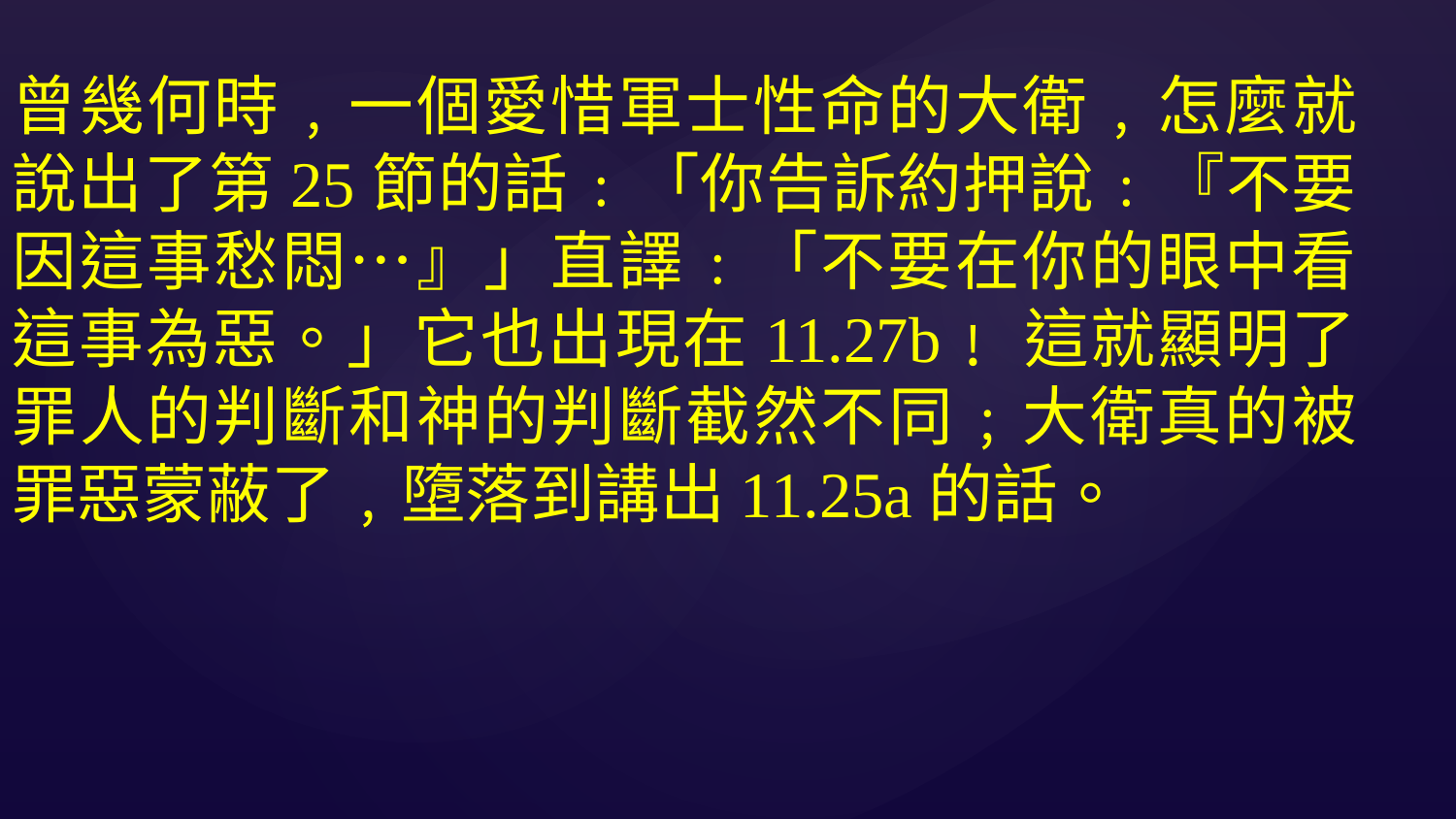

曾幾何時﹐一個愛惜軍士性命的大衛﹐怎麼就說出了第25節的話﹕「你告訴約押說﹕『不要因這事愁悶…』」直譯﹕「不要在你的眼中看這事為惡。」它也出現在11.27b﹗這就顯明了罪人的判斷和神的判斷截然不同﹔大衛真的被罪惡蒙蔽了﹐墮落到講出11.25a的話。